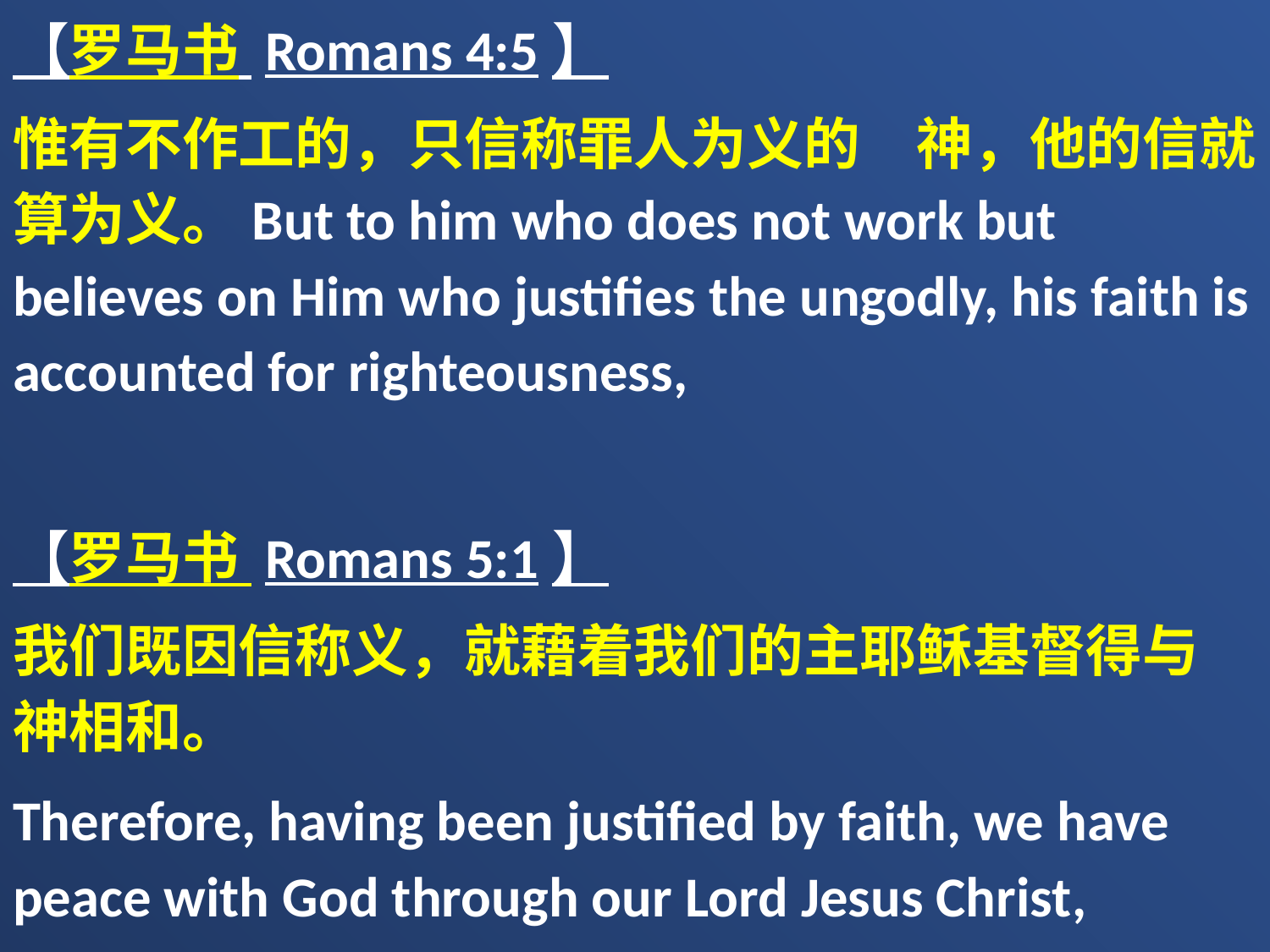

【罗马书 Romans 4:5】
惟有不作工的，只信称罪人为义的　神，他的信就算为义。But to him who does not work but believes on Him who justifies the ungodly, his faith is accounted for righteousness,

【罗马书 Romans 5:1】
我们既因信称义，就藉着我们的主耶稣基督得与　神相和。
Therefore, having been justified by faith, we have peace with God through our Lord Jesus Christ,